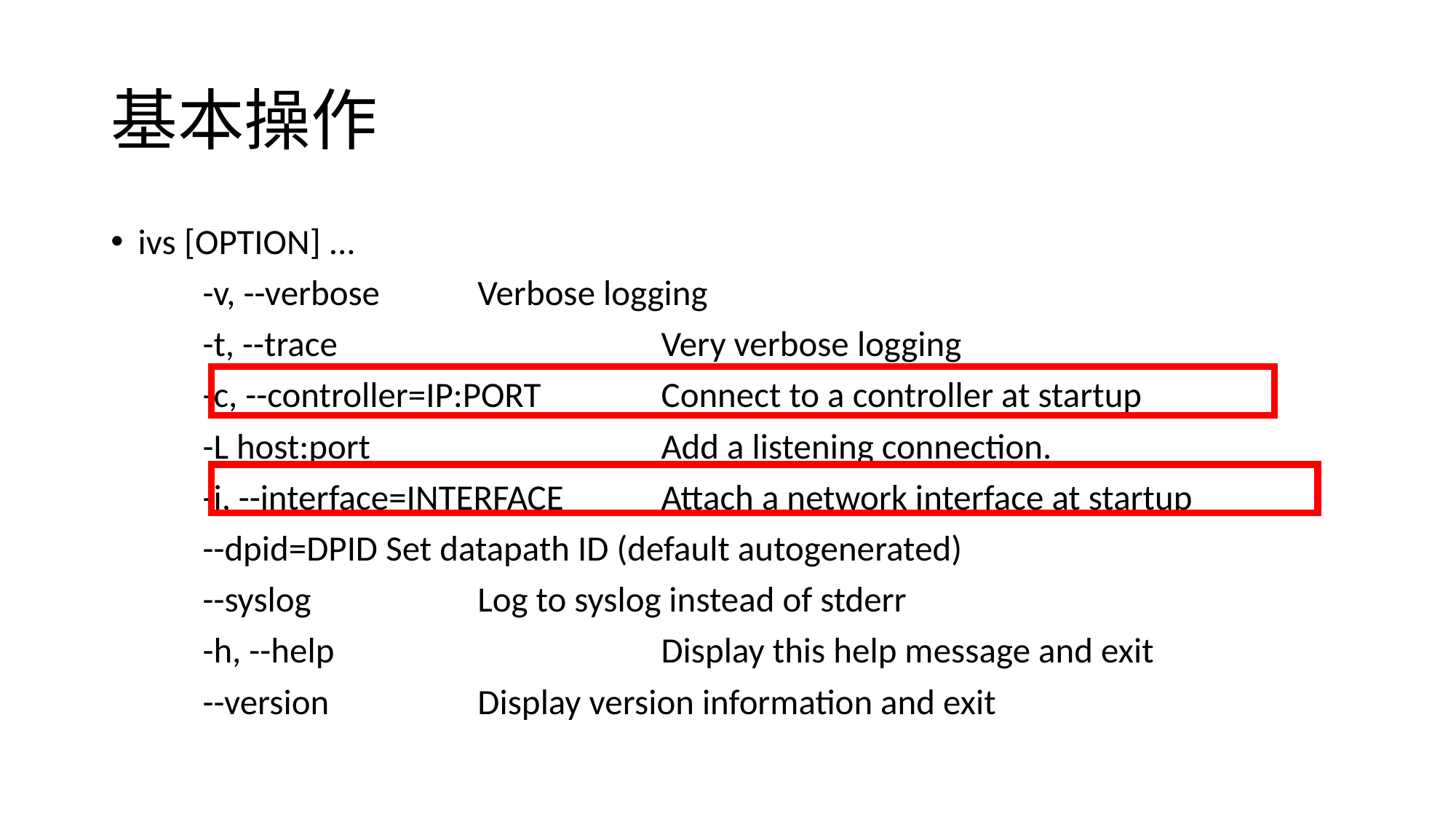

# 基本操作
ivs [OPTION] ...
	-v, --verbose 				Verbose logging
	-t, --trace                  			Very verbose logging
	-c, --controller=IP:PORT     		Connect to a controller at startup
	-L host:port                 			Add a listening connection.
	-i, --interface=INTERFACE    		Attach a network interface at startup
    	--dpid=DPID 				Set datapath ID (default autogenerated)
    	--syslog                 			Log to syslog instead of stderr
	-h, --help                   			Display this help message and exit
   	--version                			Display version information and exit